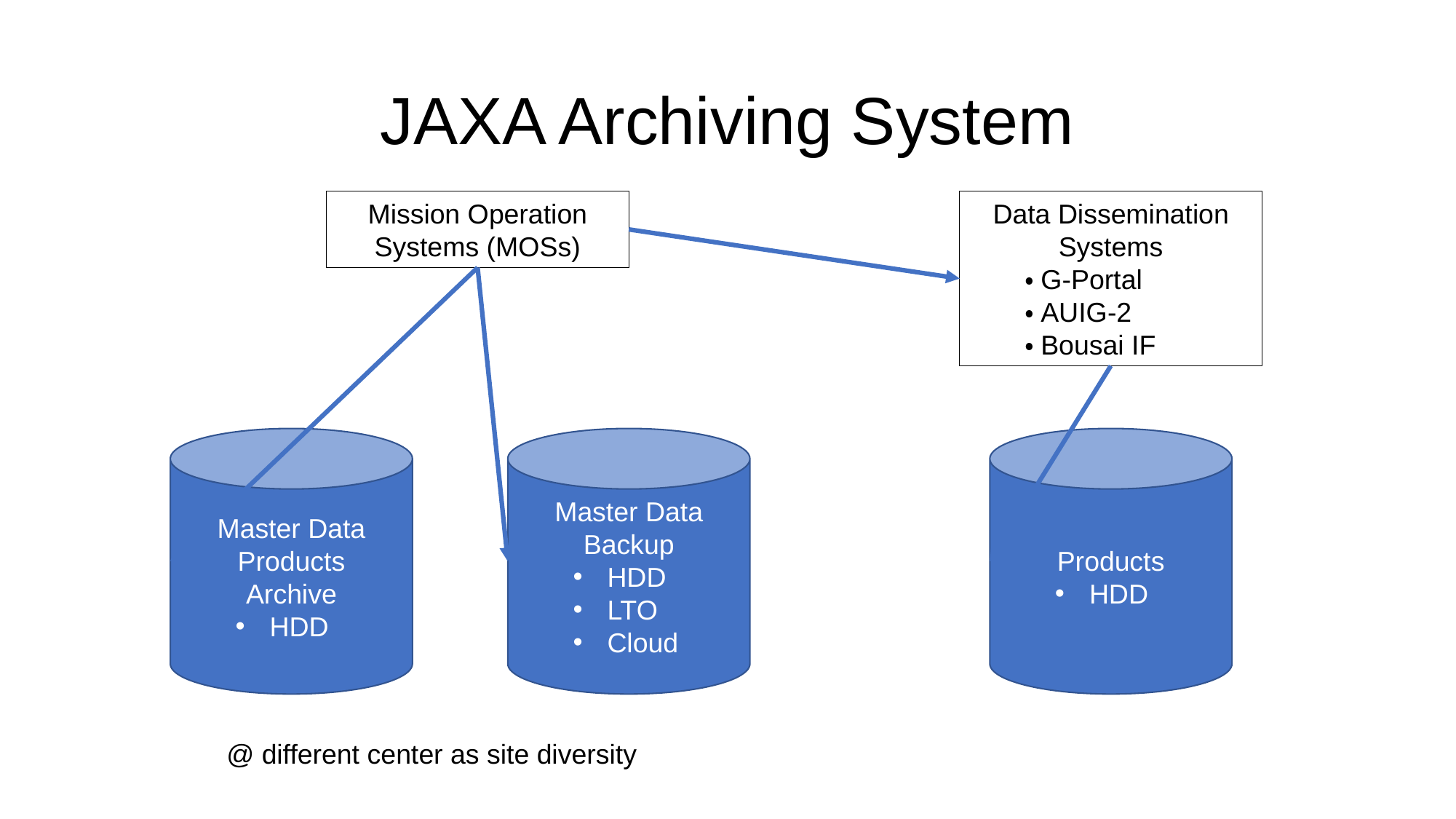

# JAXA Archiving System
Mission Operation Systems (MOSs)
Data Dissemination Systems
・G-Portal
・AUIG-2
・Bousai IF
Master Data
Products
Archive
HDD
Master Data Backup
HDD
LTO
Cloud
Products
HDD
@ different center as site diversity